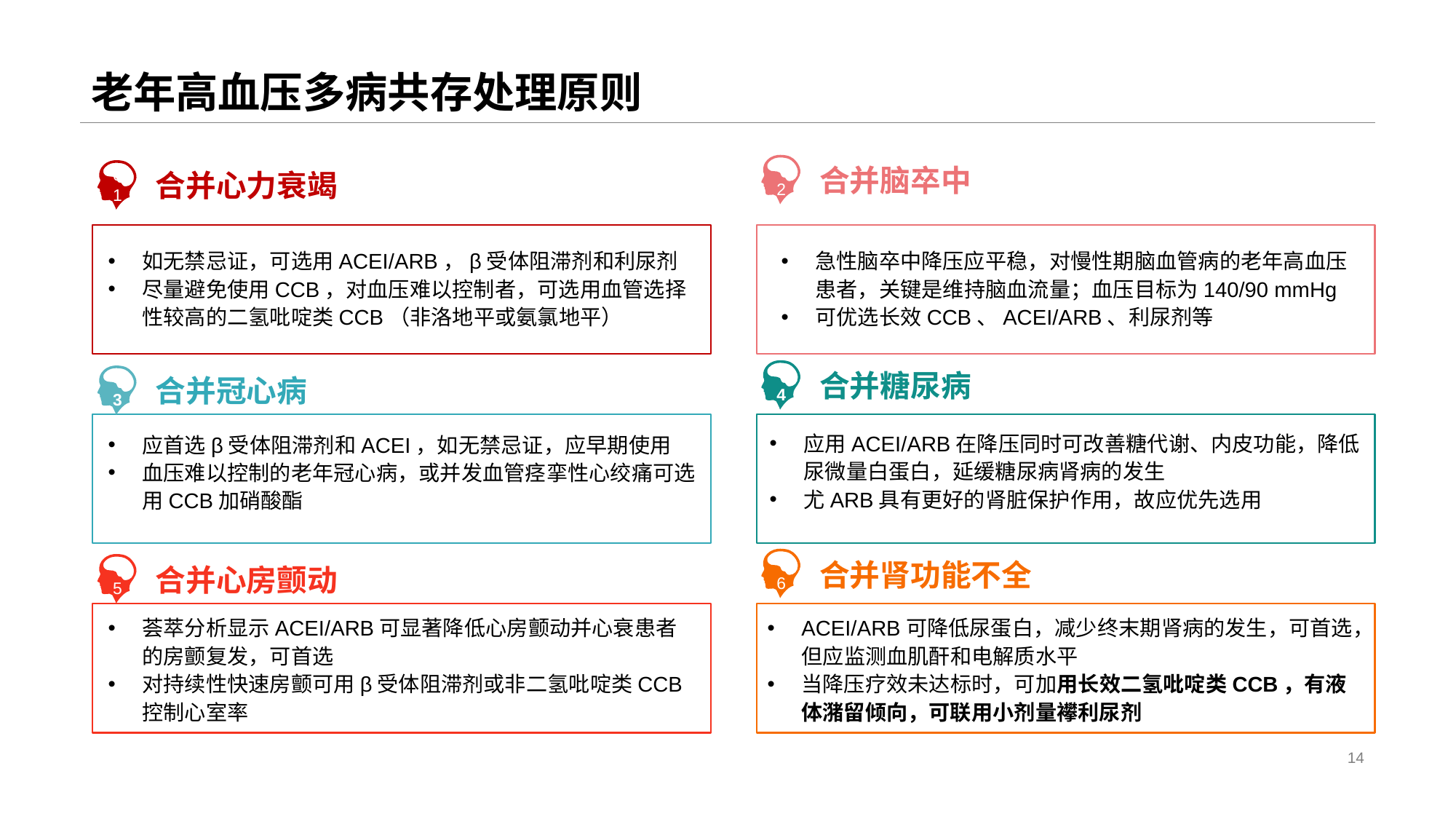

# 老年高血压多病共存处理原则
2
合并脑卒中
0 1
合并心力衰竭

急性脑卒中降压应平稳，对慢性期脑血管病的老年高血压患者，关键是维持脑血流量；血压目标为140/90 mmHg
可优选长效CCB、ACEI/ARB、利尿剂等
如无禁忌证，可选用ACEI/ARB，β受体阻滞剂和利尿剂
尽量避免使用CCB，对血压难以控制者，可选用血管选择性较高的二氢吡啶类CCB（非洛地平或氨氯地平）
合并糖尿病
4
合并冠心病
3

应用ACEI/ARB在降压同时可改善糖代谢、内皮功能，降低尿微量白蛋白，延缓糖尿病肾病的发生
尤ARB具有更好的肾脏保护作用，故应优先选用
应首选β受体阻滞剂和ACEI，如无禁忌证，应早期使用
血压难以控制的老年冠心病，或并发血管痉挛性心绞痛可选用CCB加硝酸酯
6
合并肾功能不全
5
合并心房颤动

荟萃分析显示ACEI/ARB可显著降低心房颤动并心衰患者的房颤复发，可首选
对持续性快速房颤可用β受体阻滞剂或非二氢吡啶类CCB控制心室率
ACEI/ARB可降低尿蛋白，减少终末期肾病的发生，可首选，但应监测血肌酐和电解质水平
当降压疗效未达标时，可加用长效二氢吡啶类CCB，有液体潴留倾向，可联用小剂量襻利尿剂
14